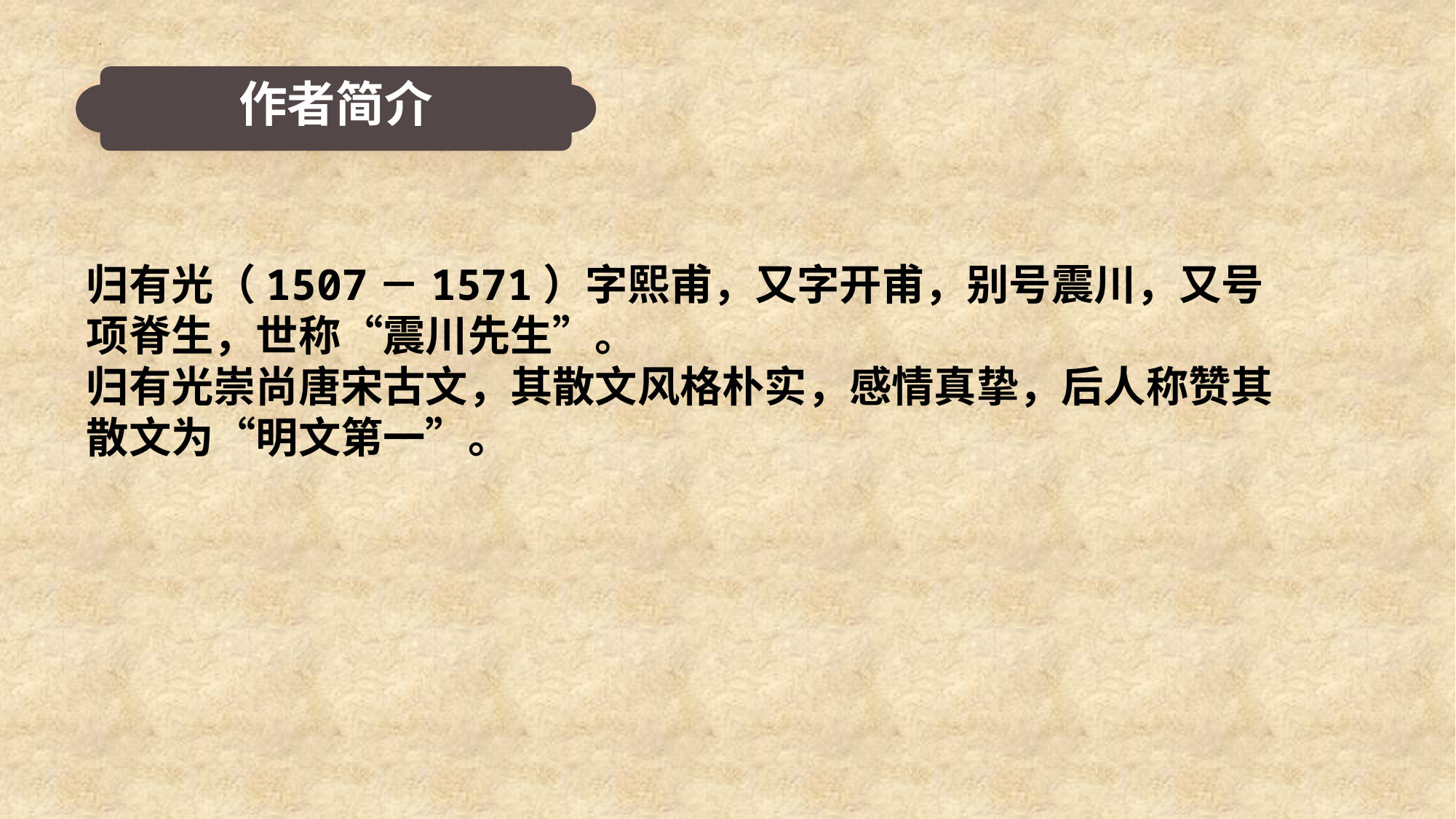

作者简介
归有光（1507－1571）字熙甫，又字开甫，别号震川，又号项脊生，世称“震川先生”。
归有光崇尚唐宋古文，其散文风格朴实，感情真挚，后人称赞其散文为“明文第一”。